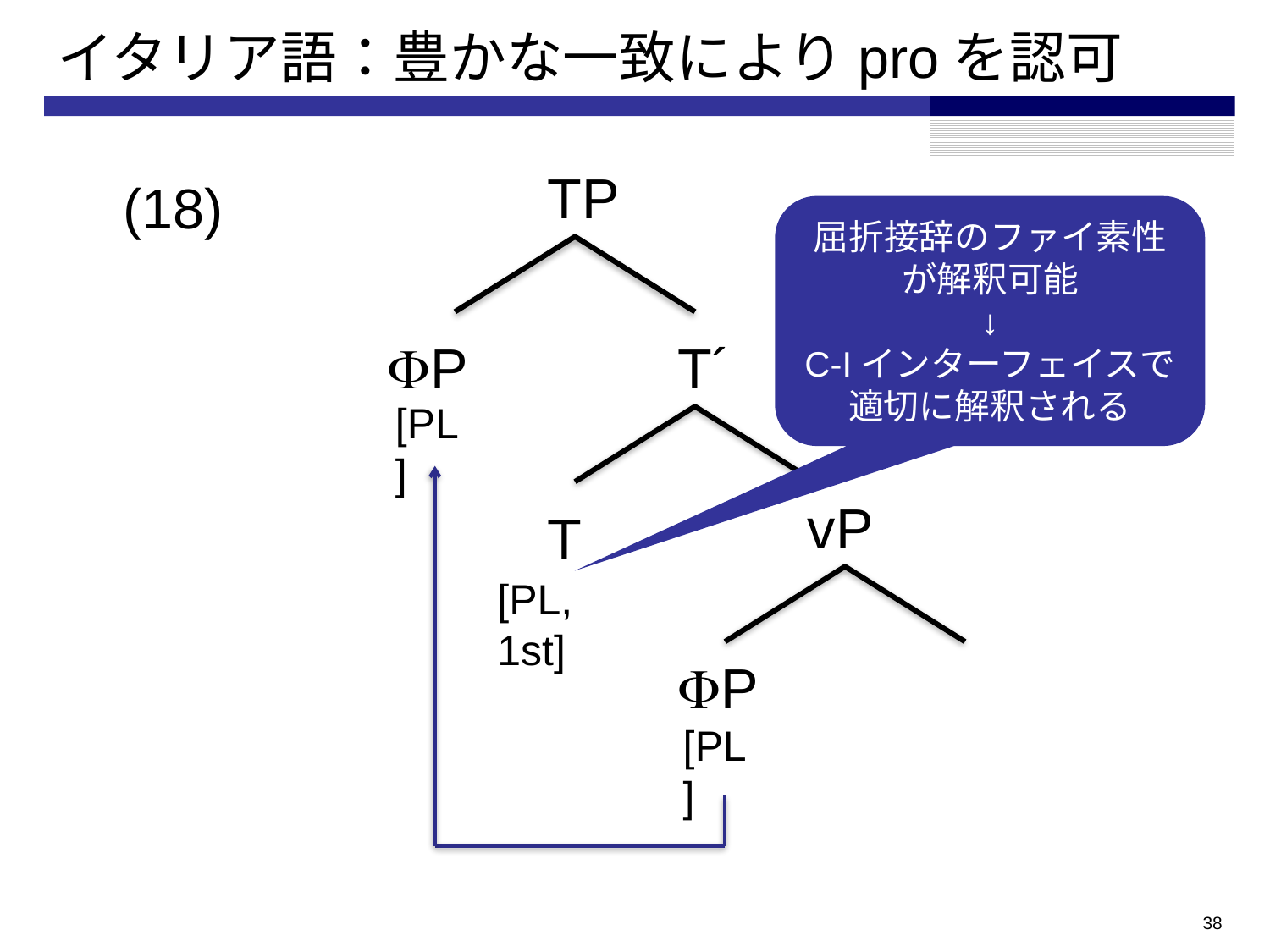

# イタリア語：豊かな一致によりproを認可
TP
(18)
屈折接辞のファイ素性が解釈可能
↓
C-Iインターフェイスで
適切に解釈される
ΦP
T´
[pl]
vP
T
[pl, 1st]
ΦP
[pl]
38